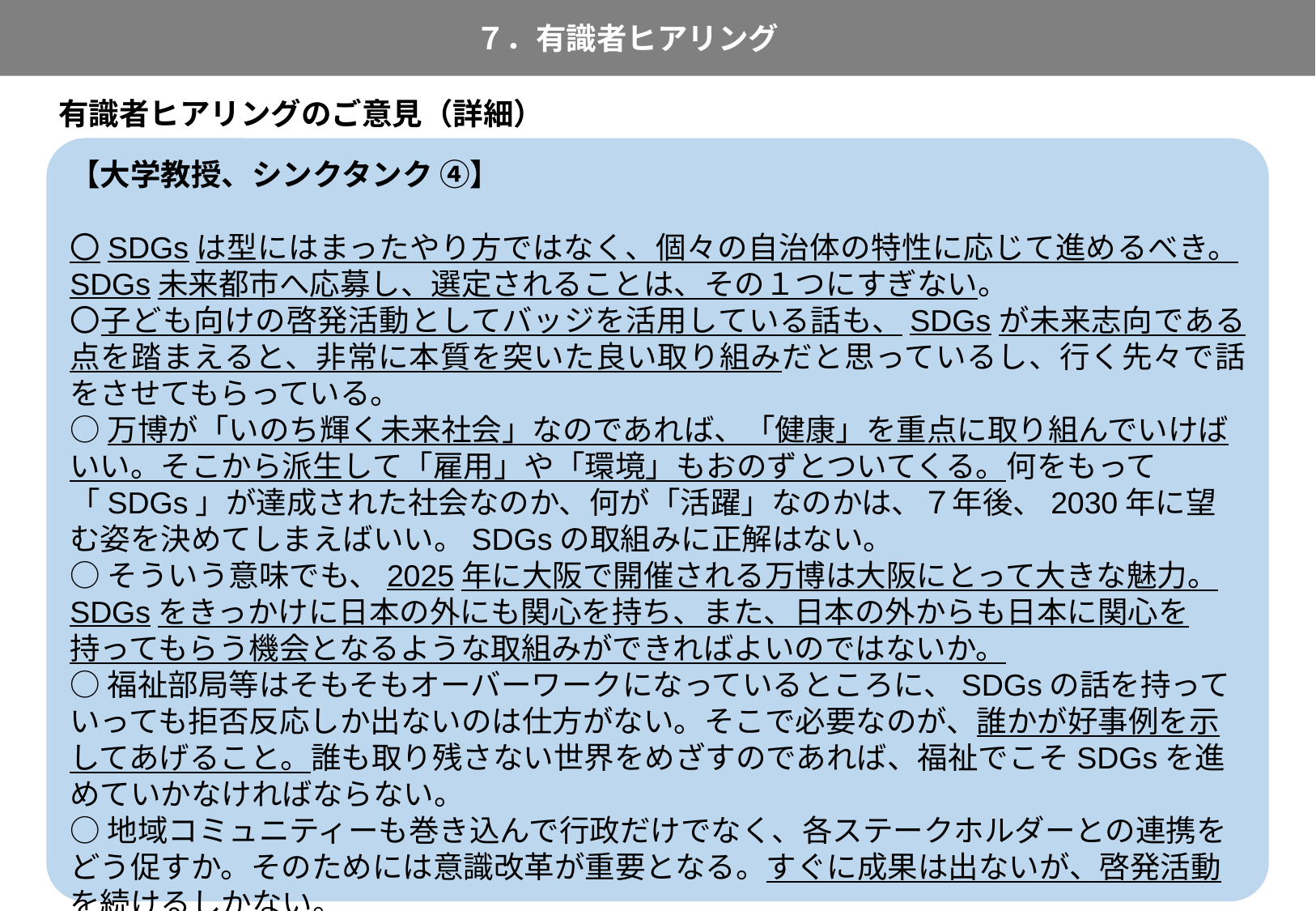

７．有識者ヒアリング
97
有識者ヒアリングのご意見（詳細）
【大学教授、シンクタンク ④】

〇SDGsは型にはまったやり方ではなく、個々の自治体の特性に応じて進めるべき。SDGs未来都市へ応募し、選定されることは、その１つにすぎない。
〇子ども向けの啓発活動としてバッジを活用している話も、SDGsが未来志向である点を踏まえると、非常に本質を突いた良い取り組みだと思っているし、行く先々で話をさせてもらっている。
○万博が「いのち輝く未来社会」なのであれば、「健康」を重点に取り組んでいけばいい。そこから派生して「雇用」や「環境」もおのずとついてくる。何をもって「SDGs」が達成された社会なのか、何が「活躍」なのかは、７年後、2030年に望む姿を決めてしまえばいい。SDGsの取組みに正解はない。
○そういう意味でも、2025年に大阪で開催される万博は大阪にとって大きな魅力。SDGsをきっかけに日本の外にも関心を持ち、また、日本の外からも日本に関心を持ってもらう機会となるような取組みができればよいのではないか。
○福祉部局等はそもそもオーバーワークになっているところに、SDGsの話を持っていっても拒否反応しか出ないのは仕方がない。そこで必要なのが、誰かが好事例を示してあげること。誰も取り残さない世界をめざすのであれば、福祉でこそSDGsを進めていかなければならない。
○地域コミュニティーも巻き込んで行政だけでなく、各ステークホルダーとの連携をどう促すか。そのためには意識改革が重要となる。すぐに成果は出ないが、啓発活動を続けるしかない。
○日本は途上国への依存度が高い国であるが、途上国のモノは誰がどのように作っているのか無関心である。途上国への関心を高めることが今の行動を見直すきっかけになるのではないか。